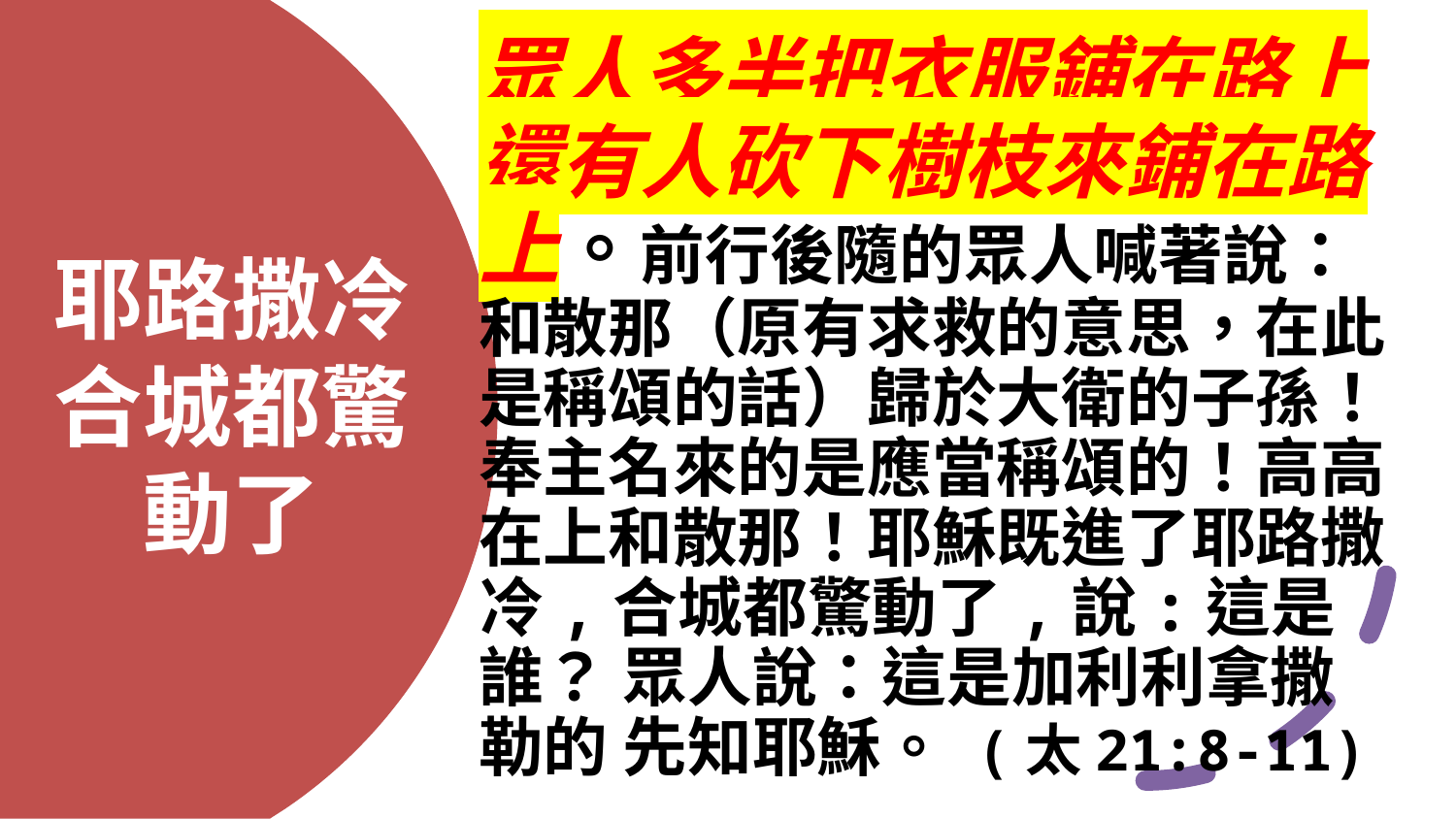

眾人多半把衣服鋪在路上還有人砍下樹枝來鋪在路上。前行後隨的眾人喊著說：和散那（原有求救的意思，在此是稱頌的話）歸於大衛的子孫！奉主名來的是應當稱頌的！高高在上和散那！耶穌既進了耶路撒冷,合城都驚動了,說:這是誰？ 眾人說：這是加利利拿撒勒的 先知耶穌。 (太21:8-11)
# 耶路撒冷合城都驚動了